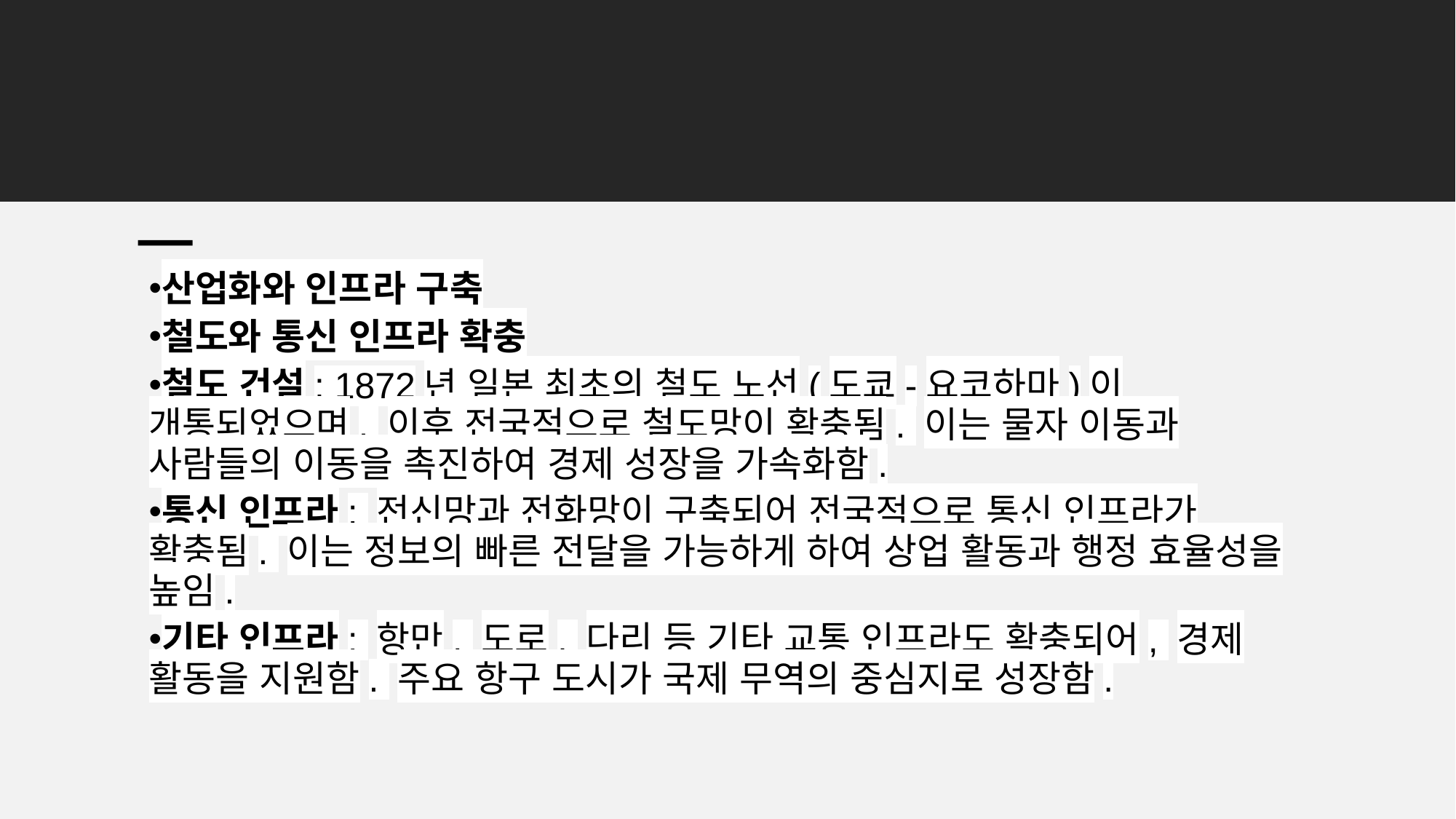

산업화와 인프라 구축
철도와 통신 인프라 확충
철도 건설: 1872년 일본 최초의 철도 노선(도쿄-요코하마)이 개통되었으며, 이후 전국적으로 철도망이 확충됨. 이는 물자 이동과 사람들의 이동을 촉진하여 경제 성장을 가속화함.
통신 인프라: 전신망과 전화망이 구축되어 전국적으로 통신 인프라가 확충됨. 이는 정보의 빠른 전달을 가능하게 하여 상업 활동과 행정 효율성을 높임.
기타 인프라: 항만, 도로, 다리 등 기타 교통 인프라도 확충되어, 경제 활동을 지원함. 주요 항구 도시가 국제 무역의 중심지로 성장함.